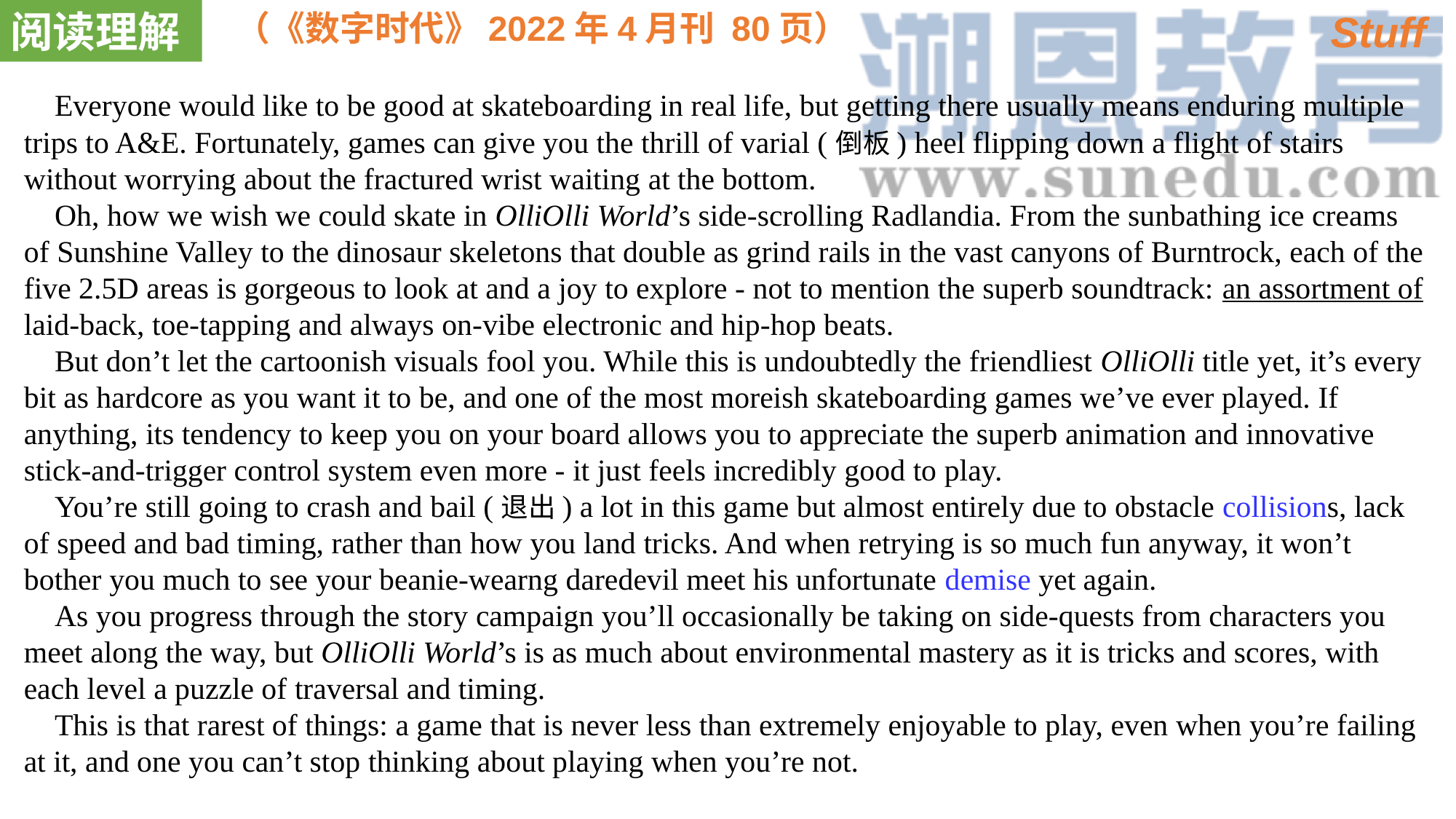

阅读理解
Stuff
（《数字时代》2022年4月刊 80页）
    Everyone would like to be good at skateboarding in real life, but getting there usually means enduring multiple trips to A&E. Fortunately, games can give you the thrill of varial (倒板) heel flipping down a flight of stairs without worrying about the fractured wrist waiting at the bottom.
    Oh, how we wish we could skate in OlliOlli World’s side-scrolling Radlandia. From the sunbathing ice creams of Sunshine Valley to the dinosaur skeletons that double as grind rails in the vast canyons of Burntrock, each of the five 2.5D areas is gorgeous to look at and a joy to explore - not to mention the superb soundtrack: an assortment of laid-back, toe-tapping and always on-vibe electronic and hip-hop beats.
    But don’t let the cartoonish visuals fool you. While this is undoubtedly the friendliest OlliOlli title yet, it’s every bit as hardcore as you want it to be, and one of the most moreish skateboarding games we’ve ever played. If anything, its tendency to keep you on your board allows you to appreciate the superb animation and innovative stick-and-trigger control system even more - it just feels incredibly good to play.
    You’re still going to crash and bail (退出) a lot in this game but almost entirely due to obstacle collisions, lack of speed and bad timing, rather than how you land tricks. And when retrying is so much fun anyway, it won’t bother you much to see your beanie-wearng daredevil meet his unfortunate demise yet again.
    As you progress through the story campaign you’ll occasionally be taking on side-quests from characters you meet along the way, but OlliOlli World’s is as much about environmental mastery as it is tricks and scores, with each level a puzzle of traversal and timing.
    This is that rarest of things: a game that is never less than extremely enjoyable to play, even when you’re failing at it, and one you can’t stop thinking about playing when you’re not.